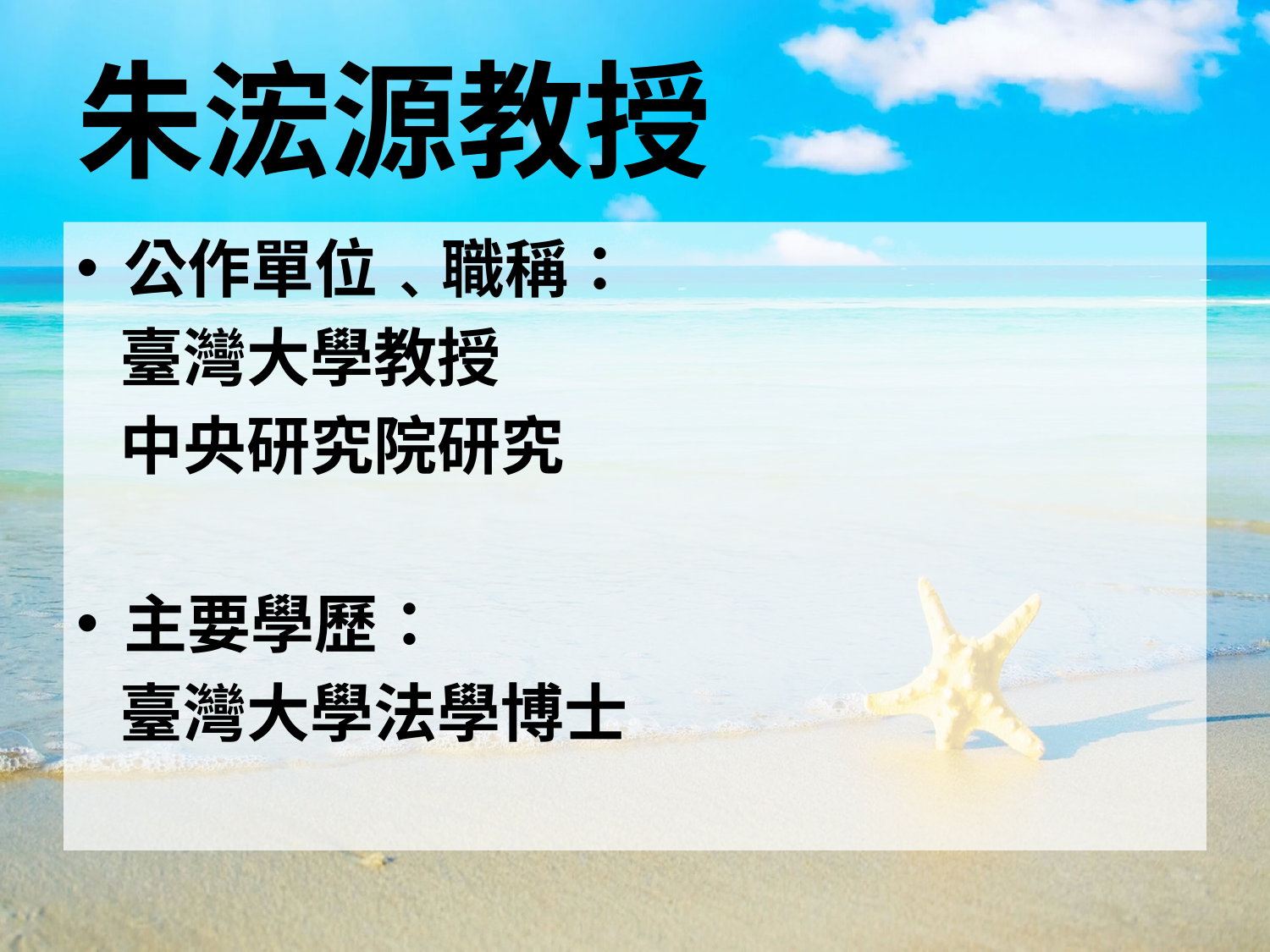

# 朱浤源教授
公作單位﹑職稱：
  臺灣大學教授
  中央研究院研究

主要學歷：
  臺灣大學法學博士